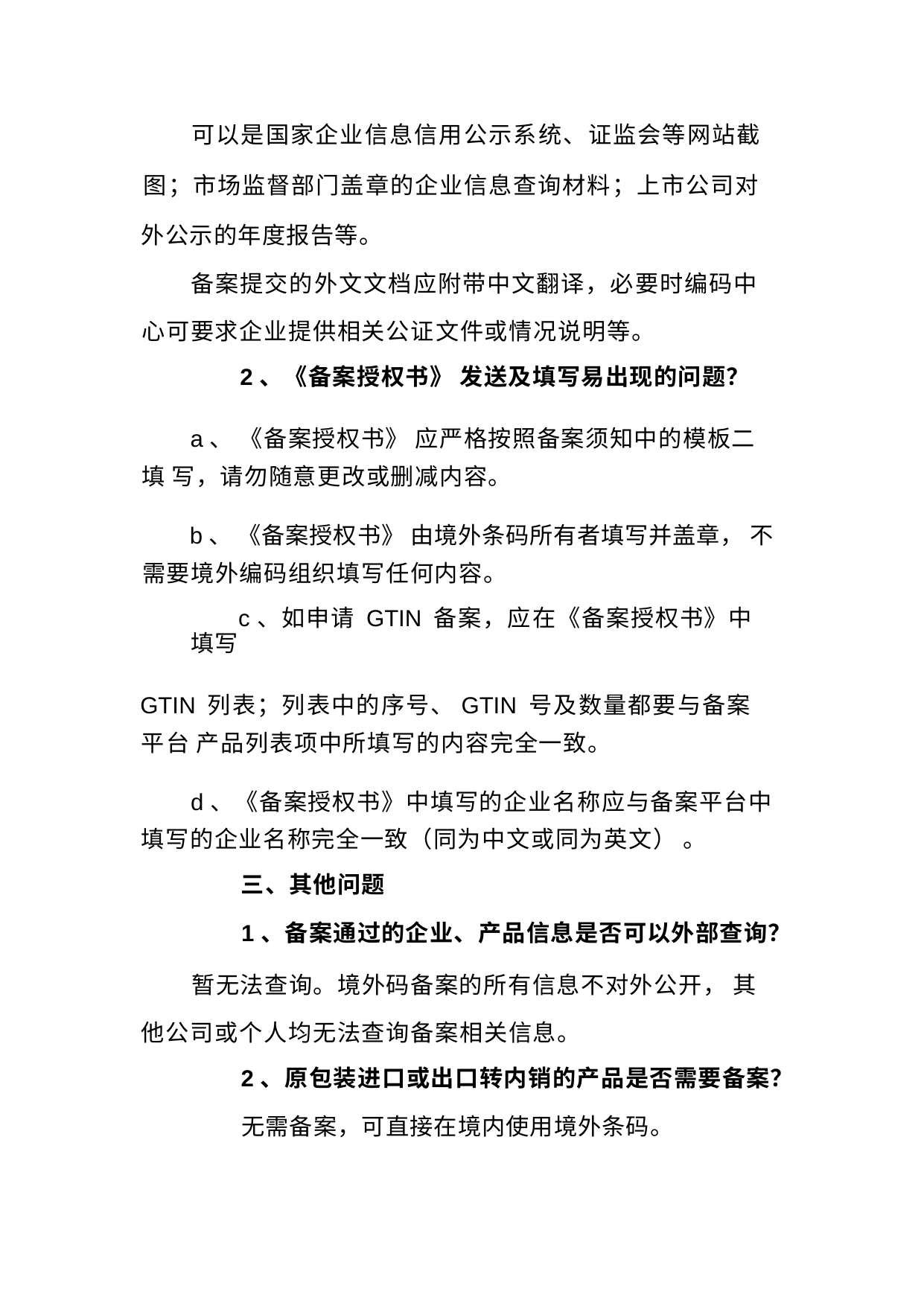

可以是国家企业信息信用公示系统、证监会等网站截
图；市场监督部门盖章的企业信息查询材料；上市公司对  外公示的年度报告等。
备案提交的外文文档应附带中文翻译，必要时编码中  心可要求企业提供相关公证文件或情况说明等。
2、《备案授权书》 发送及填写易出现的问题？
a、 《备案授权书》 应严格按照备案须知中的模板二填 写，请勿随意更改或删减内容。
b、 《备案授权书》 由境外条码所有者填写并盖章， 不 需要境外编码组织填写任何内容。
c、如申请 GTIN 备案，应在《备案授权书》中填写
GTIN 列表；列表中的序号、GTIN 号及数量都要与备案平台 产品列表项中所填写的内容完全一致。
d、《备案授权书》中填写的企业名称应与备案平台中 填写的企业名称完全一致（同为中文或同为英文） 。
三、其他问题
1、备案通过的企业、产品信息是否可以外部查询？
暂无法查询。境外码备案的所有信息不对外公开， 其  他公司或个人均无法查询备案相关信息。
2、原包装进口或出口转内销的产品是否需要备案？

无需备案，可直接在境内使用境外条码。